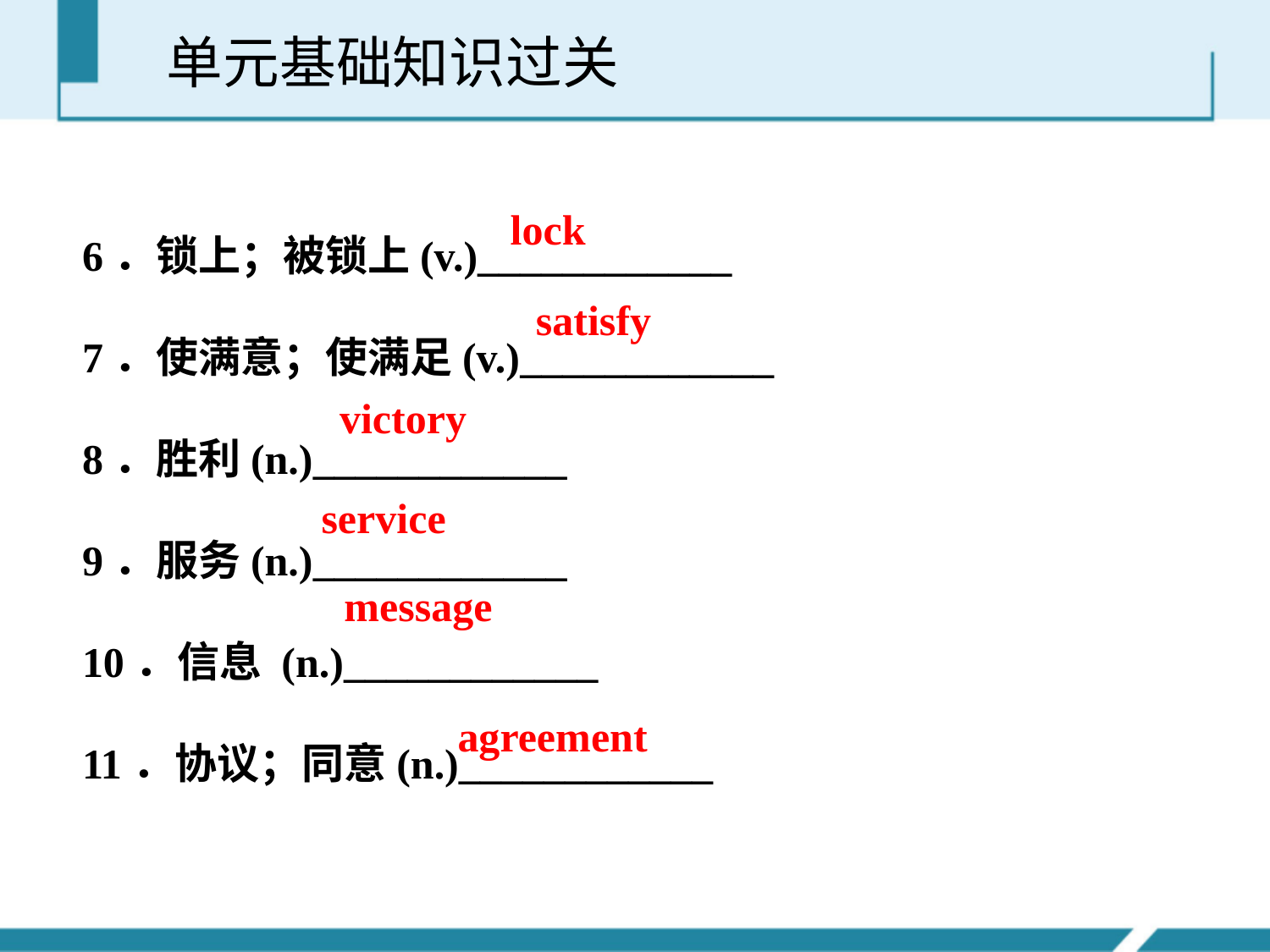

单元基础知识过关
6．锁上；被锁上(v.)____________
7．使满意；使满足(v.)____________
8．胜利(n.)____________
9．服务(n.)____________
10．信息 (n.)____________
11．协议；同意(n.)____________
lock
satisfy
victory
service
message
agreement